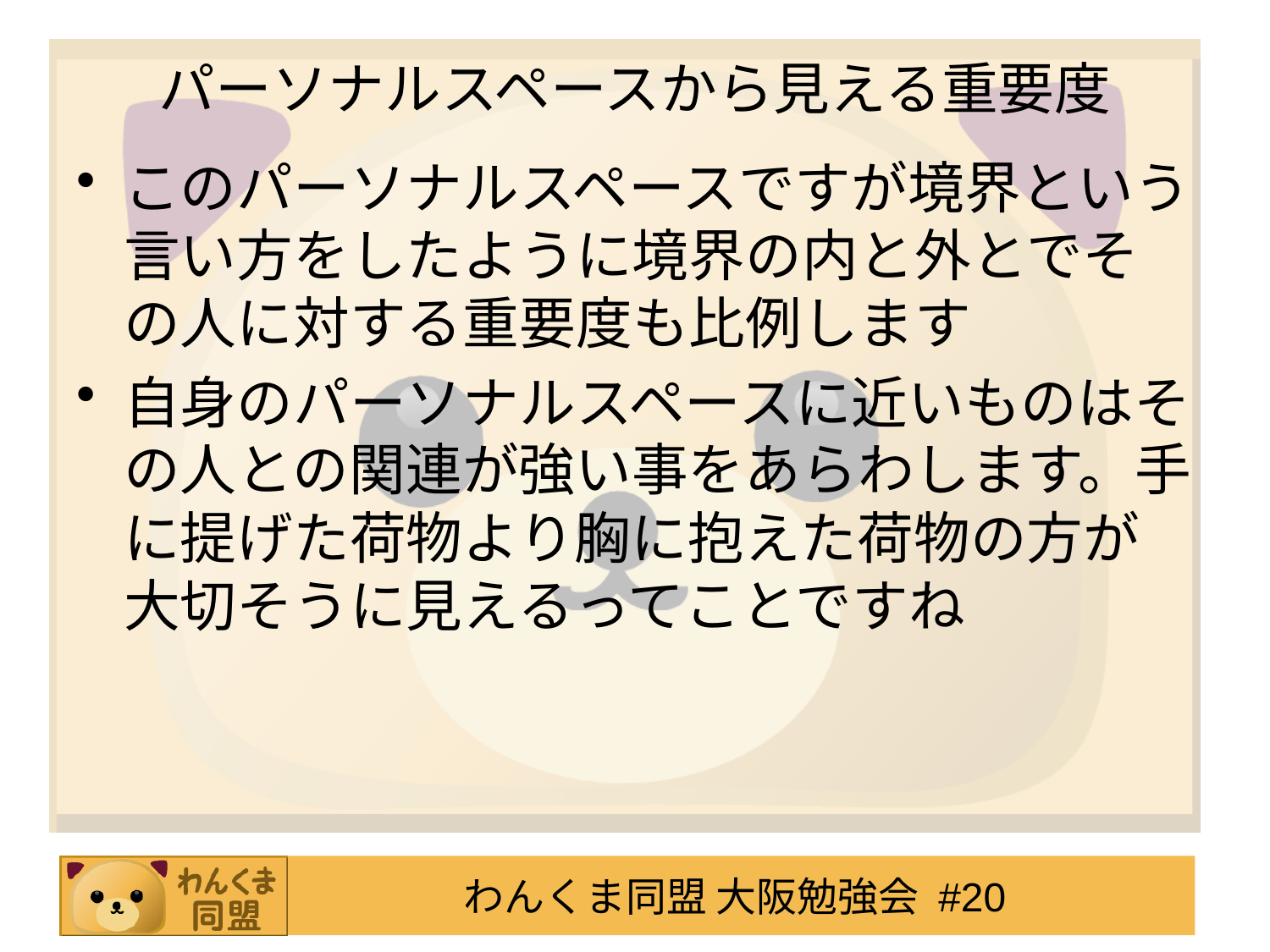

# パーソナルスペースから見える重要度
このパーソナルスペースですが境界という言い方をしたように境界の内と外とでその人に対する重要度も比例します
自身のパーソナルスペースに近いものはその人との関連が強い事をあらわします。手に提げた荷物より胸に抱えた荷物の方が大切そうに見えるってことですね